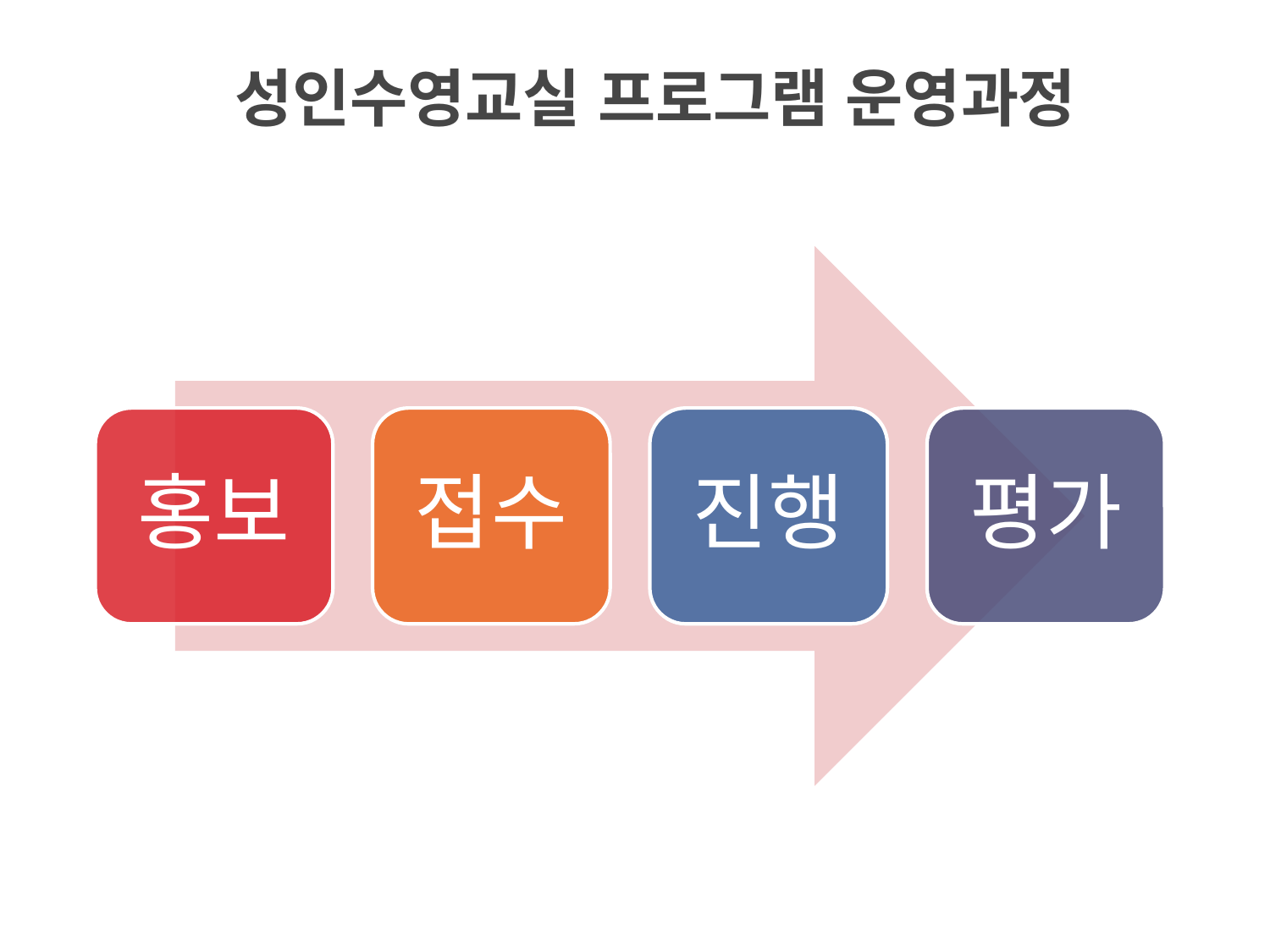

성인수영교실 프로그램 운영과정
홍보
접수
진행
평가